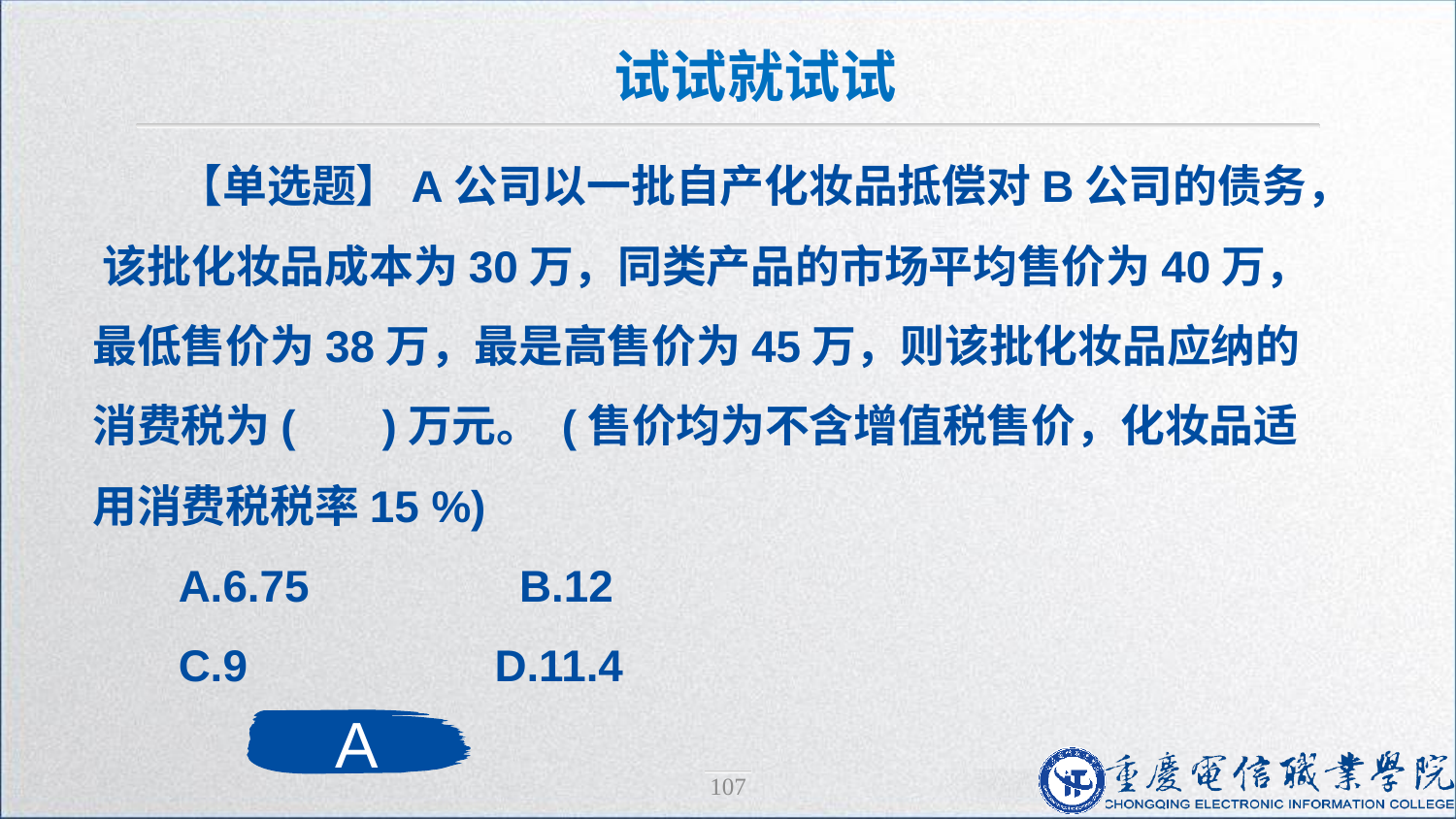

试试就试试
【单选题】A公司以一批自产化妆品抵偿对B公司的债务， 该批化妆品成本为30万，同类产品的市场平均售价为40万，最低售价为38万，最是高售价为45万，则该批化妆品应纳的消费税为(       )万元。 (售价均为不含增值税售价，化妆品适用消费税税率15 %)
A.6.75                 B.12
C.9                    D.11.4

A
107